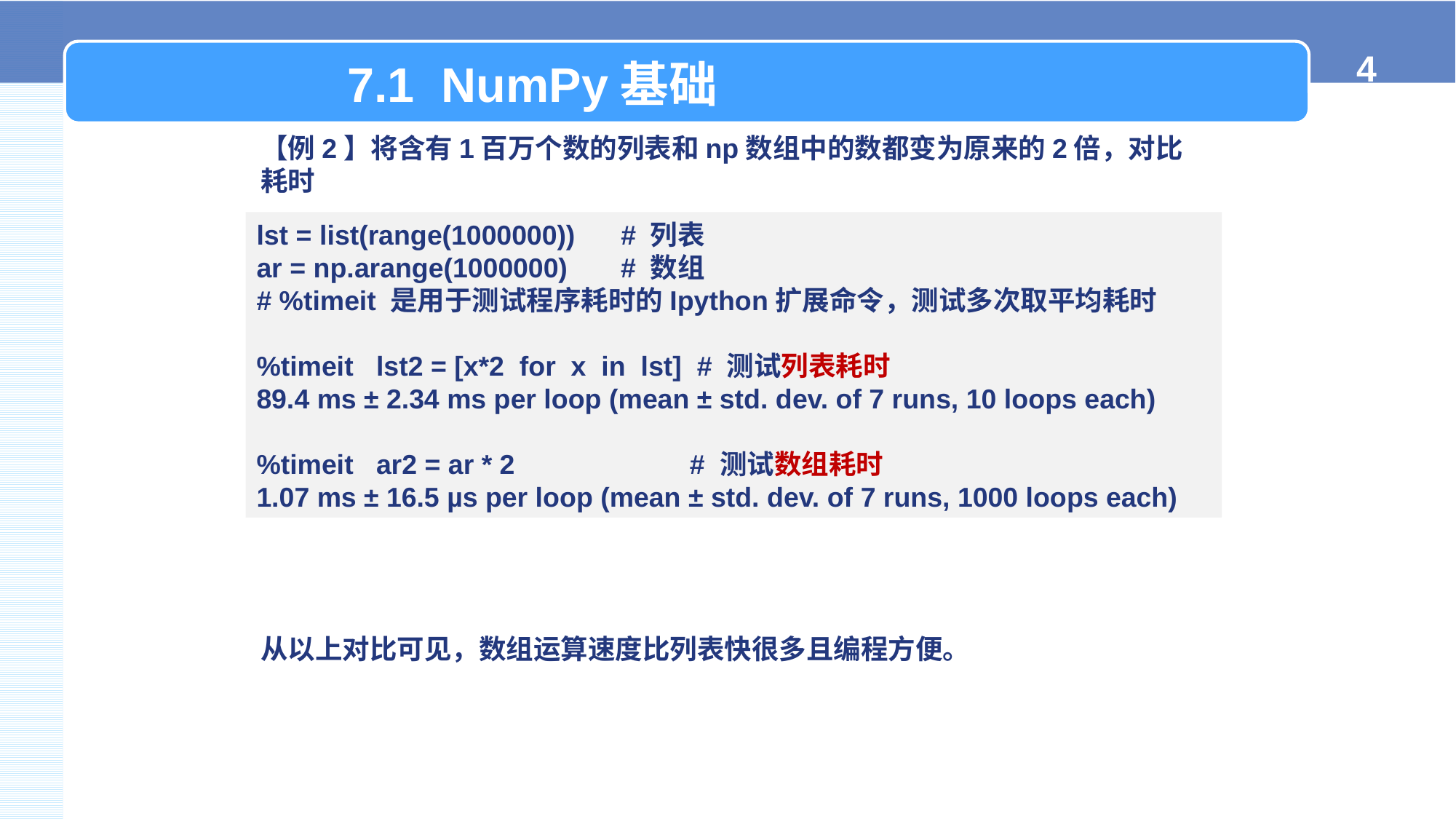

7.1  NumPy基础
【例2】将含有1百万个数的列表和np数组中的数都变为原来的2倍，对比耗时
lst = list(range(1000000))      # 列表
ar = np.arange(1000000)       # 数组
# %timeit 是用于测试程序耗时的Ipython扩展命令，测试多次取平均耗时

%timeit   lst2 = [x*2  for  x  in  lst]  # 测试列表耗时
89.4 ms ± 2.34 ms per loop (mean ± std. dev. of 7 runs, 10 loops each)

%timeit   ar2 = ar * 2                       # 测试数组耗时
1.07 ms ± 16.5 µs per loop (mean ± std. dev. of 7 runs, 1000 loops each)
从以上对比可见，数组运算速度比列表快很多且编程方便。